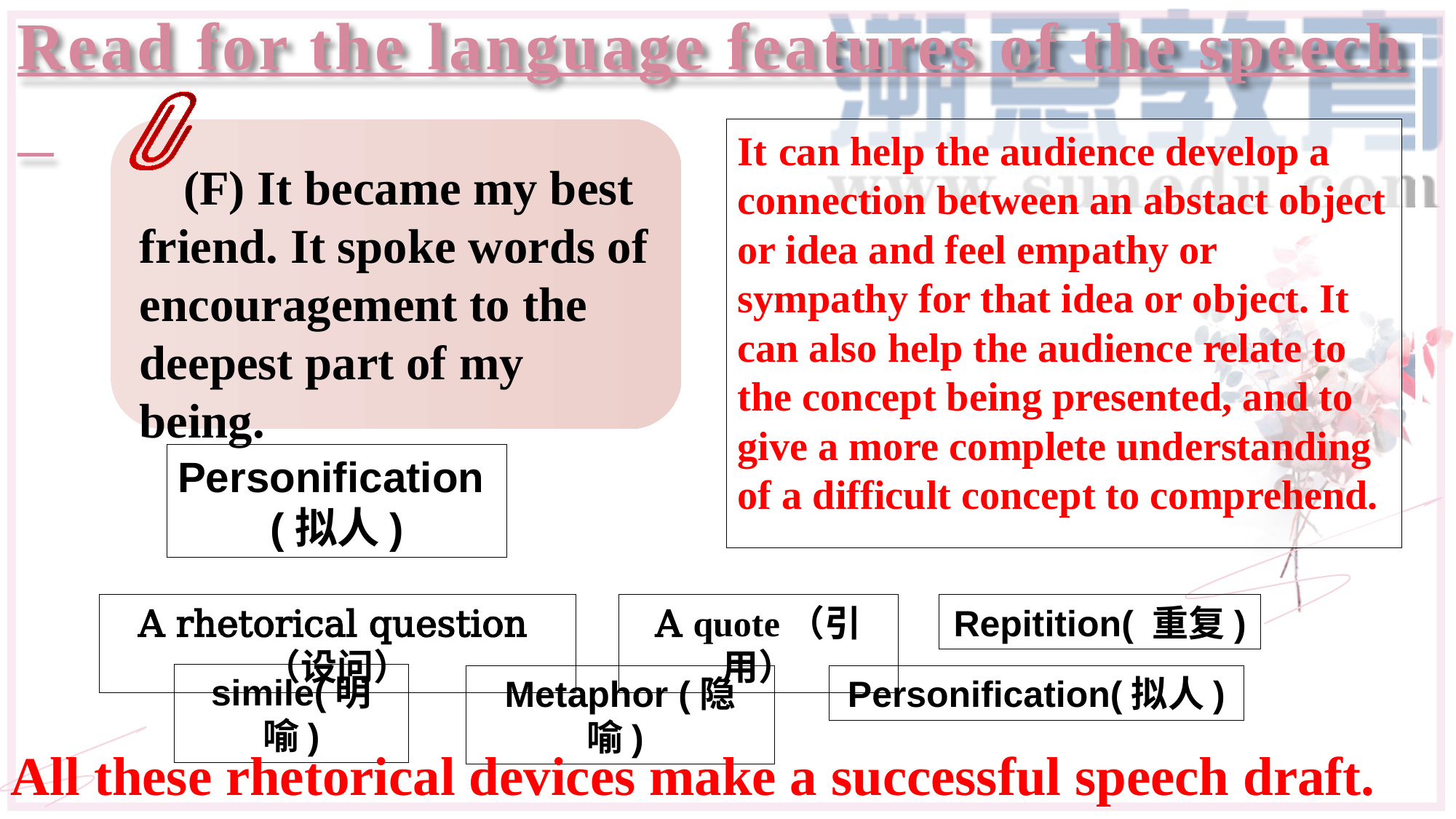

Read for the language features of the speech

It can help the audience develop a connection between an abstact object or idea and feel empathy or sympathy for that idea or object. It can also help the audience relate to the concept being presented, and to give a more complete understanding of a difficult concept to comprehend.
 (F) It became my best friend. It spoke words of encouragement to the deepest part of my being.
Personification
(拟人)
A rhetorical question（设问）
A quote（引用）
Repitition( 重复)
simile(明喻)
Metaphor (隐喻)
Personification(拟人)
All these rhetorical devices make a successful speech draft.